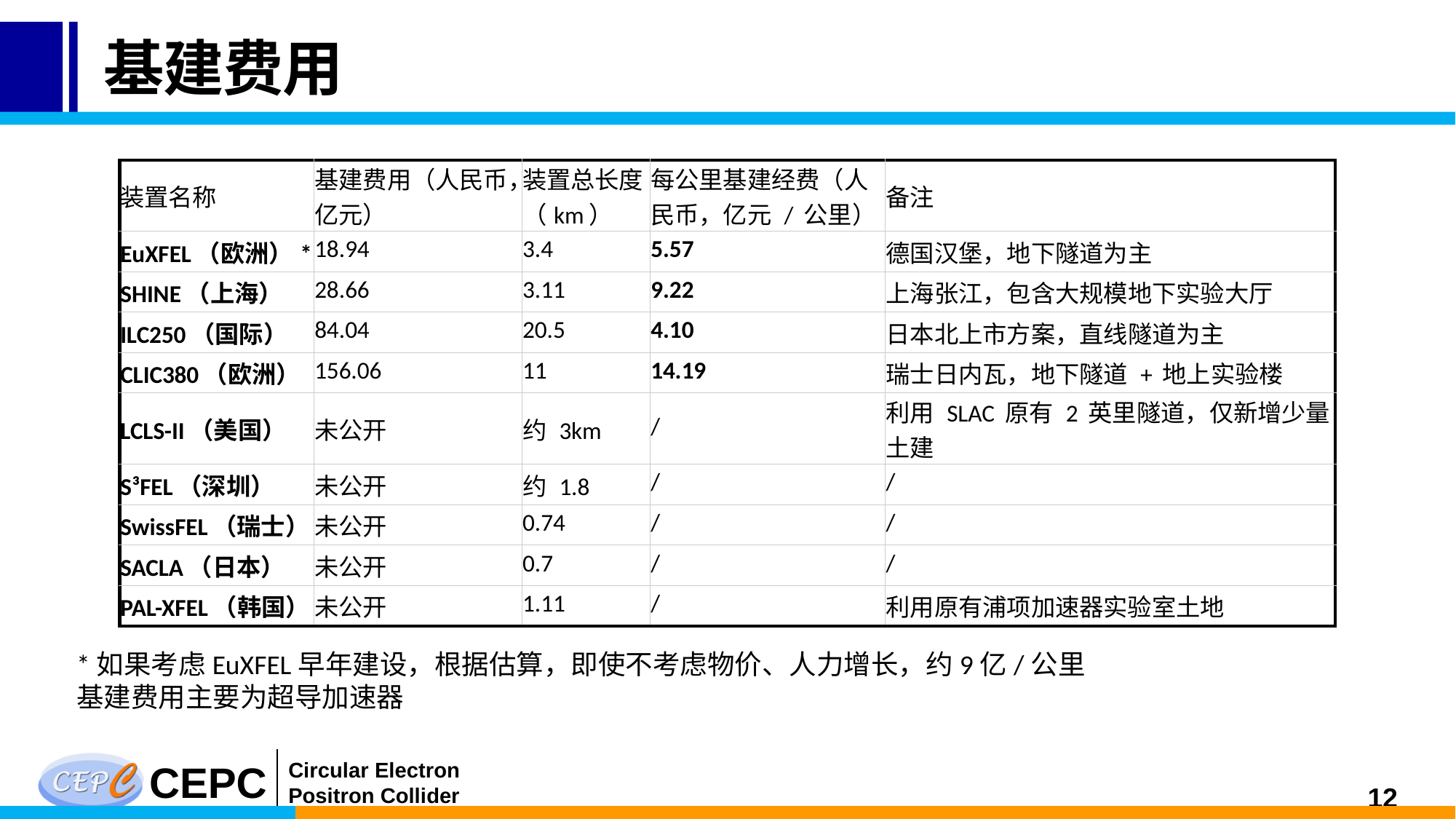

# 基建费用
| 装置名称 | 基建费用（人民币，亿元） | 装置总长度 （km） | 每公里基建经费（人民币，亿元 / 公里） | 备注 |
| --- | --- | --- | --- | --- |
| EuXFEL（欧洲）\* | 18.94 | 3.4 | 5.57 | 德国汉堡，地下隧道为主 |
| SHINE（上海） | 28.66 | 3.11 | 9.22 | 上海张江，包含大规模地下实验大厅 |
| ILC250（国际） | 84.04 | 20.5 | 4.10 | 日本北上市方案，直线隧道为主 |
| CLIC380（欧洲） | 156.06 | 11 | 14.19 | 瑞士日内瓦，地下隧道 + 地上实验楼 |
| LCLS-II（美国） | 未公开 | 约 3km | / | 利用 SLAC 原有 2 英里隧道，仅新增少量土建 |
| S³FEL（深圳） | 未公开 | 约 1.8 | / | / |
| SwissFEL（瑞士） | 未公开 | 0.74 | / | / |
| SACLA（日本） | 未公开 | 0.7 | / | / |
| PAL-XFEL（韩国） | 未公开 | 1.11 | / | 利用原有浦项加速器实验室土地 |
*如果考虑EuXFEL早年建设，根据估算，即使不考虑物价、人力增长，约9亿/公里
基建费用主要为超导加速器